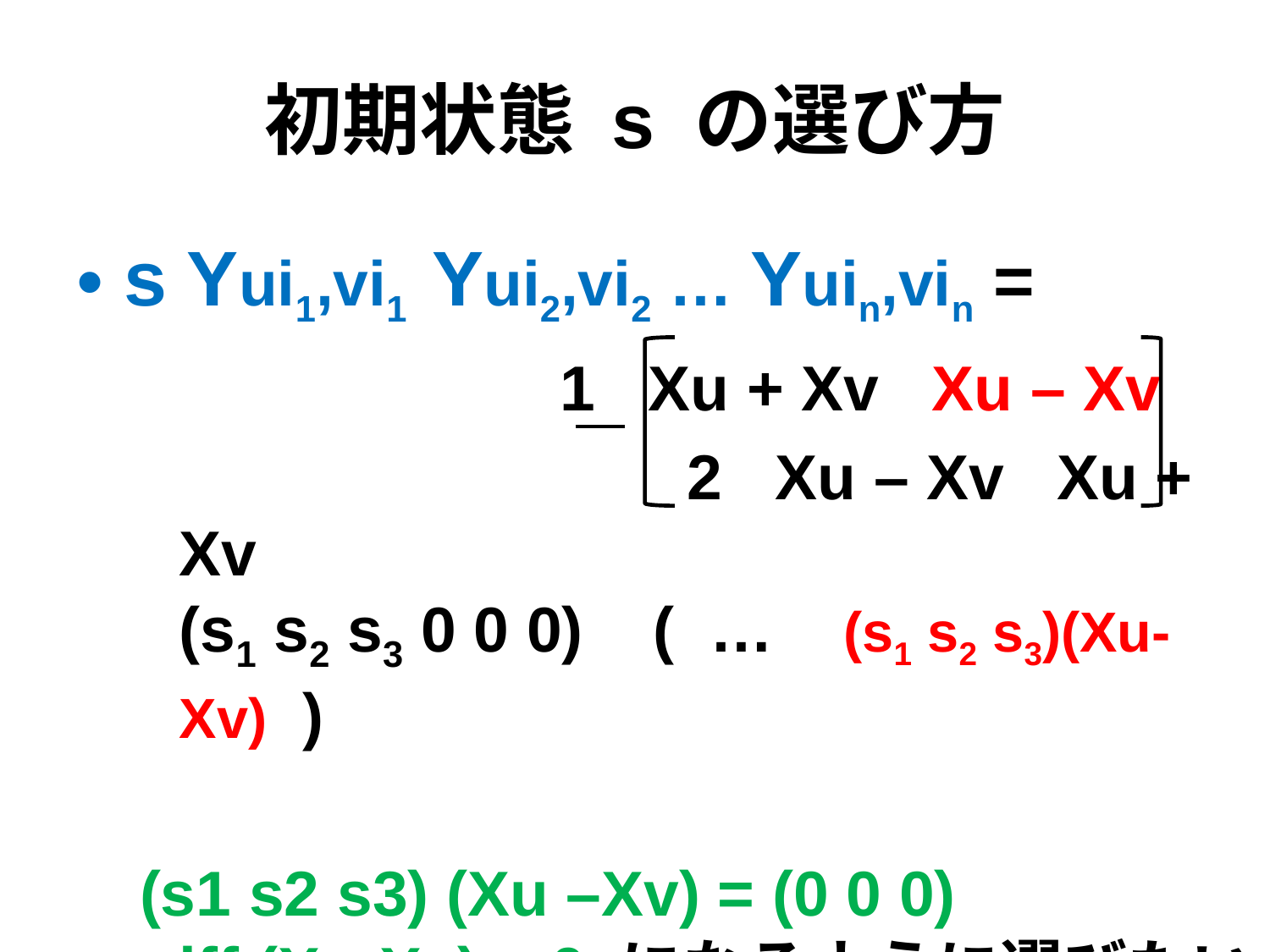

# 初期状態 s の選び方
s Yui1,vi1  Yui2,vi2 … Yuin,vin =
　　			1   Xu + Xv   Xu – Xv
　　　　			2   Xu – Xv   Xu + Xv
(s1 s2 s3 0 0 0)    (  …    (s1 s2 s3)(Xu-Xv)  )

(s1 s2 s3) (Xu –Xv) = (0 0 0)
iff (Xu-Xv) = 0 になるように選びたい